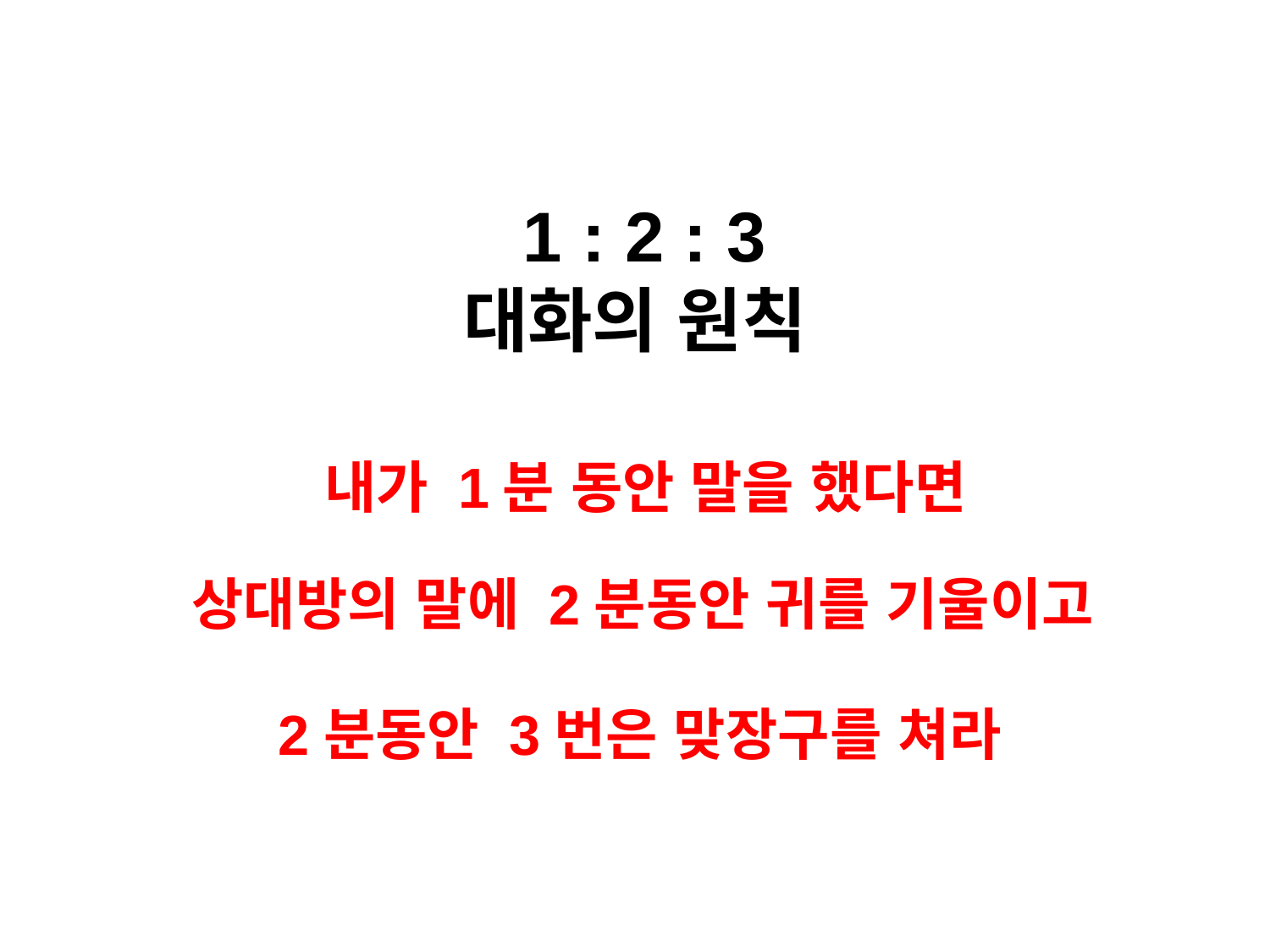

1 : 2 : 3
대화의 원칙
 내가 1분 동안 말을 했다면
 상대방의 말에 2분동안 귀를 기울이고
 2분동안 3번은 맞장구를 쳐라